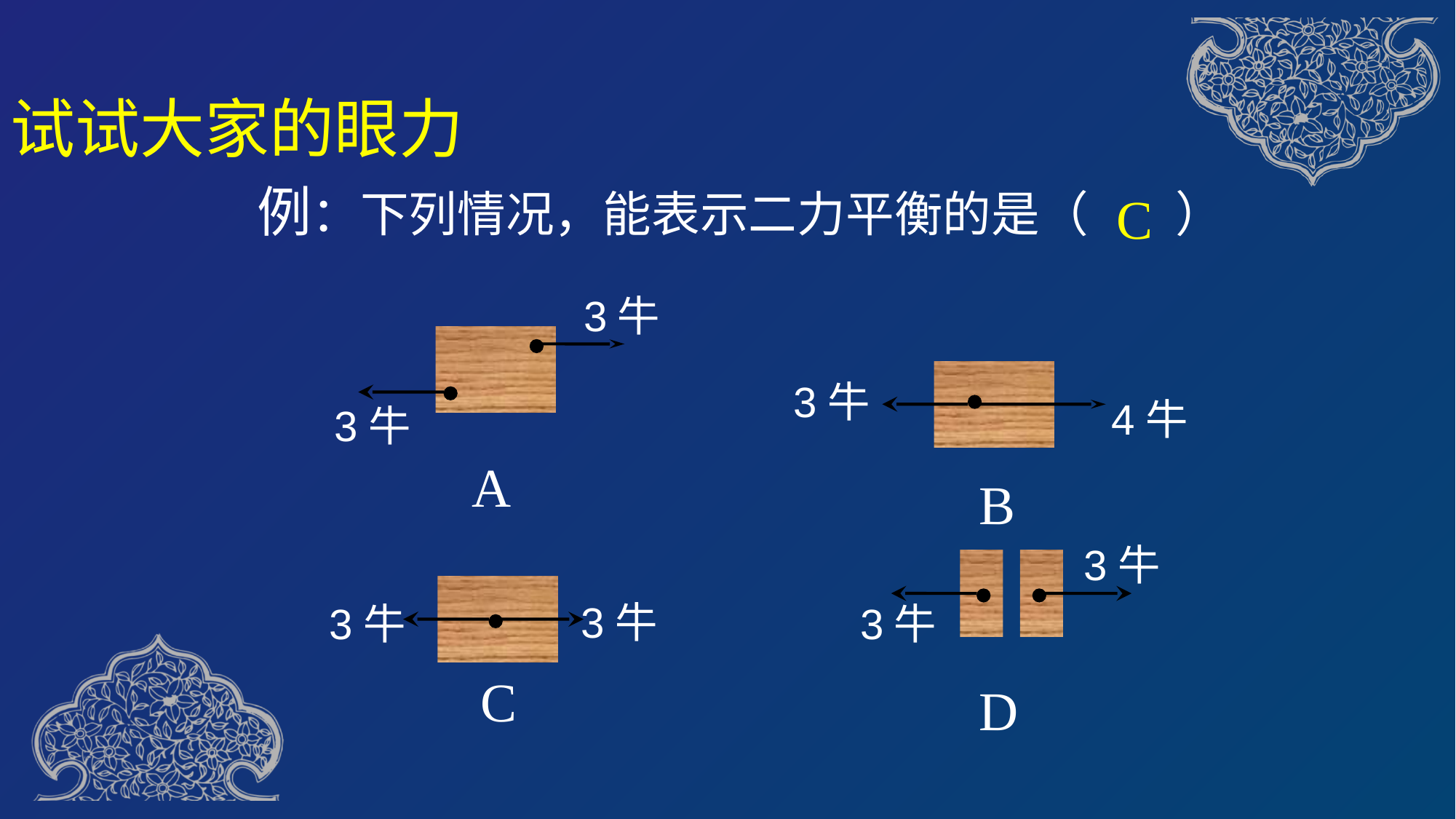

试试大家的眼力
例：下列情况，能表示二力平衡的是（        ）
C
3牛

3牛

3牛
4牛

A
B
3牛

3牛

3牛
3牛

C
D